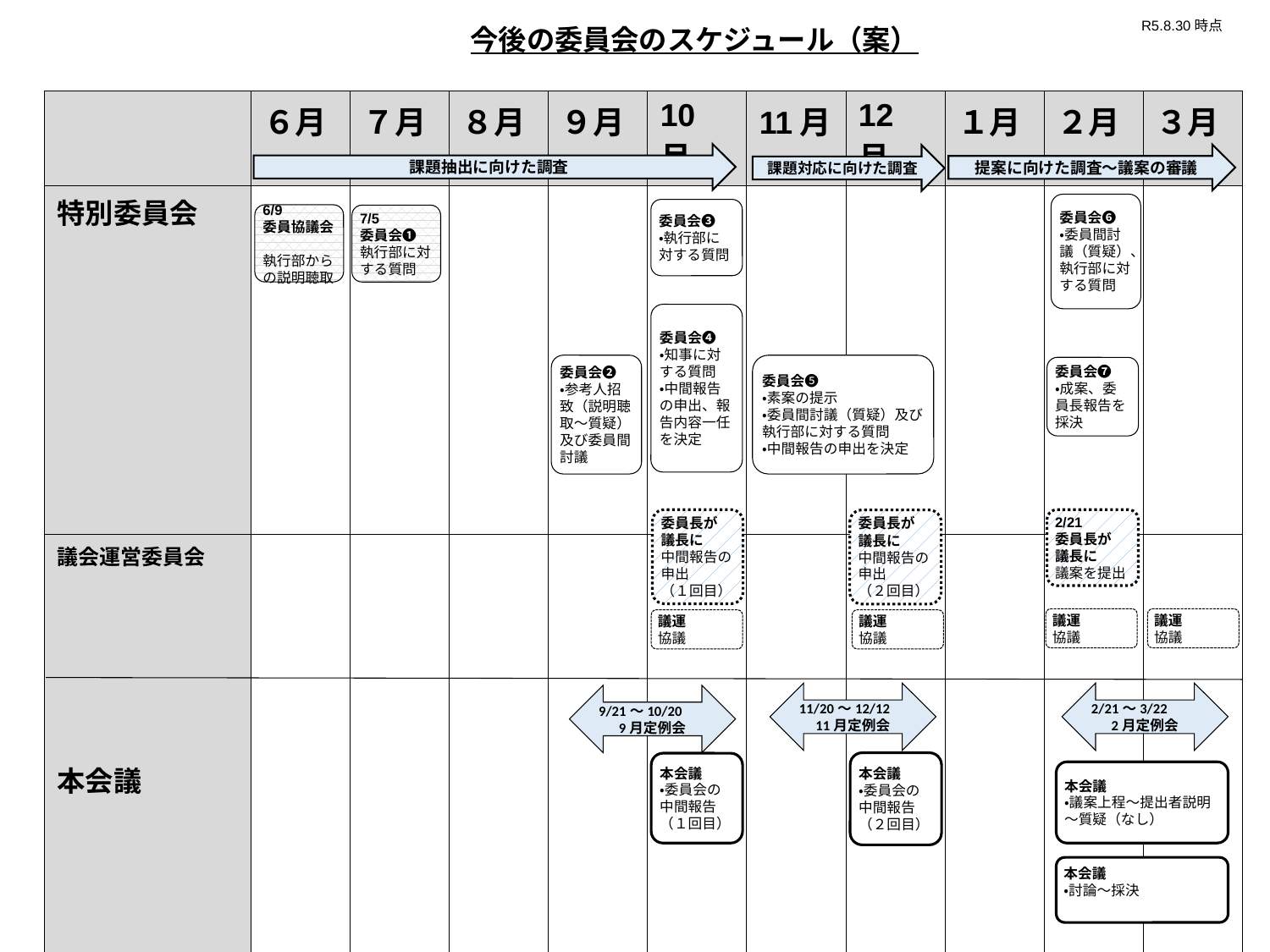

R5.8.30時点
今後の委員会のスケジュール（案）

|  | ６月 | ７月 | ８月 | ９月 | 10月 | 11月 | 12月 | １月 | ２月 | ３月 |
| --- | --- | --- | --- | --- | --- | --- | --- | --- | --- | --- |
| 特別委員会 |  |  |  |  |  |  |  |  |  |  |
| 議会運営委員会 本会議 |  |  |  |  |  |  |  |  |  |  |
課題抽出に向けた調査
提案に向けた調査～議案の審議
課題対応に向けた調査
委員会➏
・委員間討議（質疑）、執行部に対する質問
委員会❸
・執行部に対する質問
6/9
委員協議会
執行部からの説明聴取
7/5
委員会❶
執行部に対する質問
委員会➍
・知事に対する質問
・中間報告の申出、報告内容一任を決定
委員会➋
・参考人招致（説明聴取～質疑）
及び委員間討議
委員会➎
・素案の提示
・委員間討議（質疑）及び執行部に対する質問
・中間報告の申出を決定
委員会➐
・成案、委員長報告を採決
委員長が
議長に
中間報告の申出
（１回目）
2/21
委員長が
議長に
議案を提出
委員長が
議長に
中間報告の申出
（２回目）
議運
協議
議運
協議
議運
協議
議運
協議
11/20～12/12
11月定例会
2/21～3/22
2月定例会
9/21～10/20
9月定例会
本会議
・委員会の
中間報告
（２回目）
本会議
・委員会の
中間報告
（１回目）
本会議
・議案上程～提出者説明～質疑（なし）
本会議
・討論～採決